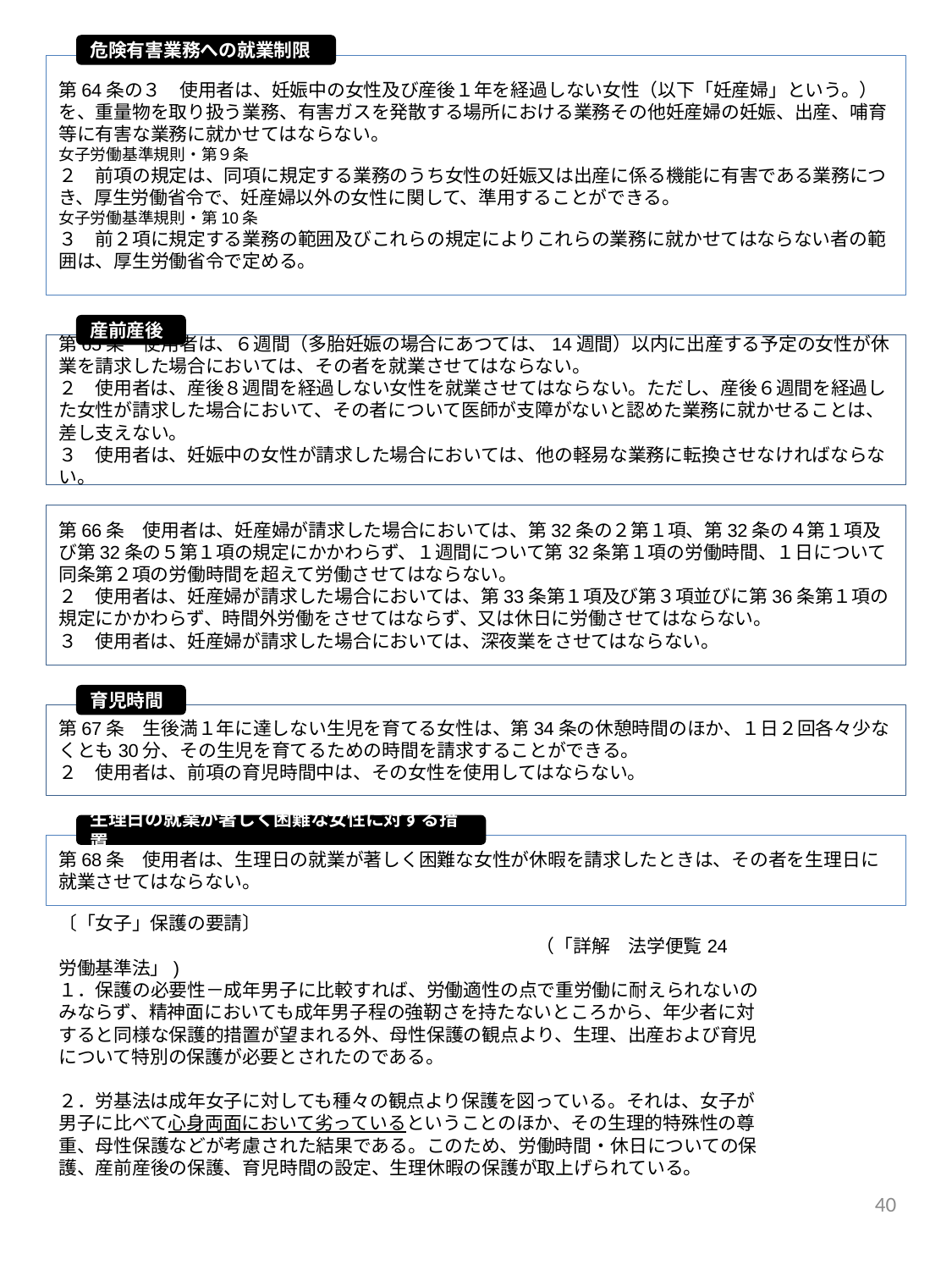

危険有害業務への就業制限
第64条の３　使用者は、妊娠中の女性及び産後１年を経過しない女性（以下「妊産婦」という。）を、重量物を取り扱う業務、有害ガスを発散する場所における業務その他妊産婦の妊娠、出産、哺育等に有害な業務に就かせてはならない。
女子労働基準規則・第９条
２　前項の規定は、同項に規定する業務のうち女性の妊娠又は出産に係る機能に有害である業務につき、厚生労働省令で、妊産婦以外の女性に関して、準用することができる。
女子労働基準規則・第10条
３　前２項に規定する業務の範囲及びこれらの規定によりこれらの業務に就かせてはならない者の範囲は、厚生労働省令で定める。
#
産前産後

第65条　使用者は、６週間（多胎妊娠の場合にあつては、14週間）以内に出産する予定の女性が休業を請求した場合においては、その者を就業させてはならない。
２　使用者は、産後８週間を経過しない女性を就業させてはならない。ただし、産後６週間を経過した女性が請求した場合において、その者について医師が支障がないと認めた業務に就かせることは、差し支えない。
３　使用者は、妊娠中の女性が請求した場合においては、他の軽易な業務に転換させなければならない。

第66条　使用者は、妊産婦が請求した場合においては、第32条の２第１項、第32条の４第１項及び第32条の５第１項の規定にかかわらず、１週間について第32条第１項の労働時間、１日について同条第２項の労働時間を超えて労働させてはならない。
２　使用者は、妊産婦が請求した場合においては、第33条第１項及び第３項並びに第36条第１項の規定にかかわらず、時間外労働をさせてはならず、又は休日に労働させてはならない。
３　使用者は、妊産婦が請求した場合においては、深夜業をさせてはならない。
育児時間

第67条　生後満１年に達しない生児を育てる女性は、第34条の休憩時間のほか、１日２回各々少なくとも30分、その生児を育てるための時間を請求することができる。
２　使用者は、前項の育児時間中は、その女性を使用してはならない。

生理日の就業が著しく困難な女性に対する措置

第68条　使用者は、生理日の就業が著しく困難な女性が休暇を請求したときは、その者を生理日に就業させてはならない。

〔「女子」保護の要請〕
　　　　　　　　　　　　　　　　　　　　　　　　　　（「詳解　法学便覧24　労働基準法」)
１．保護の必要性－成年男子に比較すれば、労働適性の点で重労働に耐えられないのみならず、精神面においても成年男子程の強靭さを持たないところから、年少者に対すると同様な保護的措置が望まれる外、母性保護の観点より、生理、出産および育児について特別の保護が必要とされたのである。

２．労基法は成年女子に対しても種々の観点より保護を図っている。それは、女子が男子に比べて心身両面において劣っているということのほか、その生理的特殊性の尊重、母性保護などが考慮された結果である。このため、労働時間・休日についての保護、産前産後の保護、育児時間の設定、生理休暇の保護が取上げられている。
40